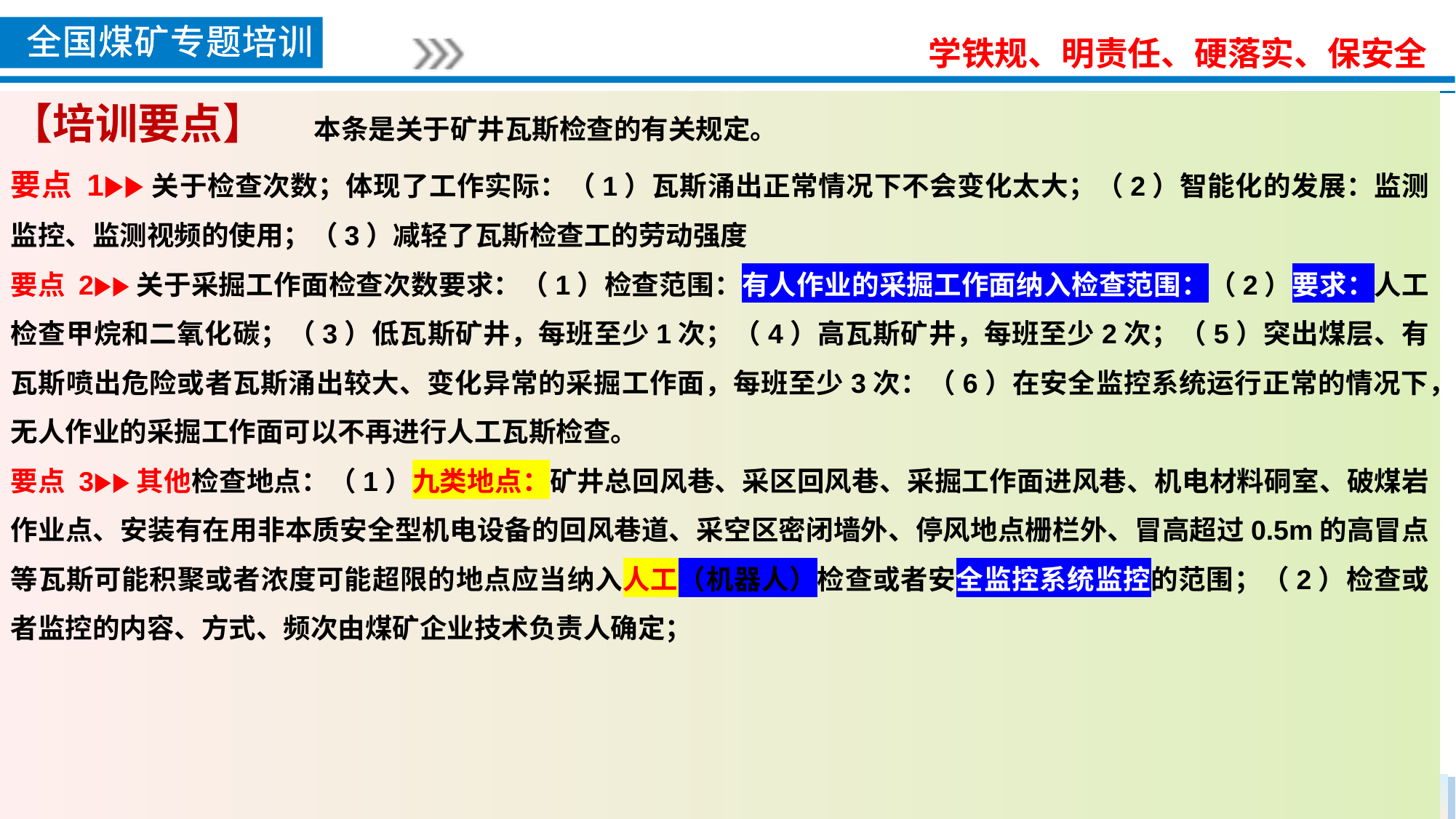

【培训要点】      本条是关于矿井瓦斯检查的有关规定。
要点 1▶▶关于检查次数；体现了工作实际：（1）瓦斯涌出正常情况下不会变化太大；（2）智能化的发展：监测监控、监测视频的使用；（3）减轻了瓦斯检查工的劳动强度
要点 2▶▶关于采掘工作面检查次数要求：（1）检查范围：有人作业的采掘工作面纳入检查范围：（2）要求：人工检查甲烷和二氧化碳；（3）低瓦斯矿井，每班至少1次；（4）高瓦斯矿井，每班至少2次；（5）突出煤层、有瓦斯喷出危险或者瓦斯涌出较大、变化异常的采掘工作面，每班至少3次：（6）在安全监控系统运行正常的情况下，无人作业的采掘工作面可以不再进行人工瓦斯检查。
要点 3▶▶其他检查地点：（1）九类地点：矿井总回风巷、采区回风巷、采掘工作面进风巷、机电材料硐室、破煤岩作业点、安装有在用非本质安全型机电设备的回风巷道、采空区密闭墙外、停风地点栅栏外、冒高超过0.5m的高冒点等瓦斯可能积聚或者浓度可能超限的地点应当纳入人工（机器人）检查或者安全监控系统监控的范围；（2）检查或者监控的内容、方式、频次由煤矿企业技术负责人确定；